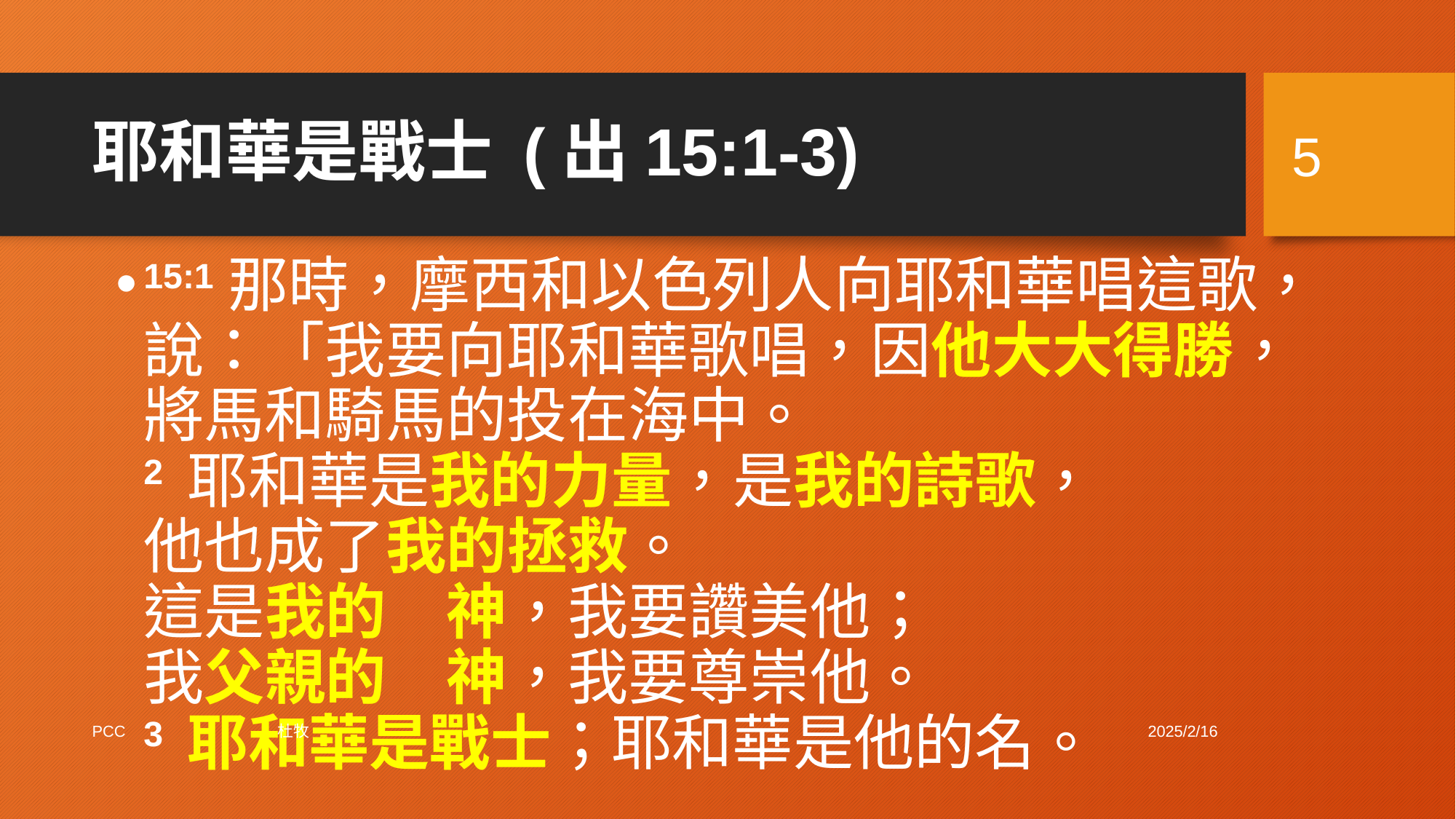

5
# 耶和華是戰士 (出15:1-3)
15:1那時，摩西和以色列人向耶和華唱這歌，說：「我要向耶和華歌唱，因他大大得勝，
將馬和騎馬的投在海中。
2 耶和華是我的力量，是我的詩歌，
他也成了我的拯救。
這是我的　神，我要讚美他；
我父親的　神，我要尊崇他。
3 耶和華是戰士；耶和華是他的名。

2025/2/16
PCC                                  杜牧